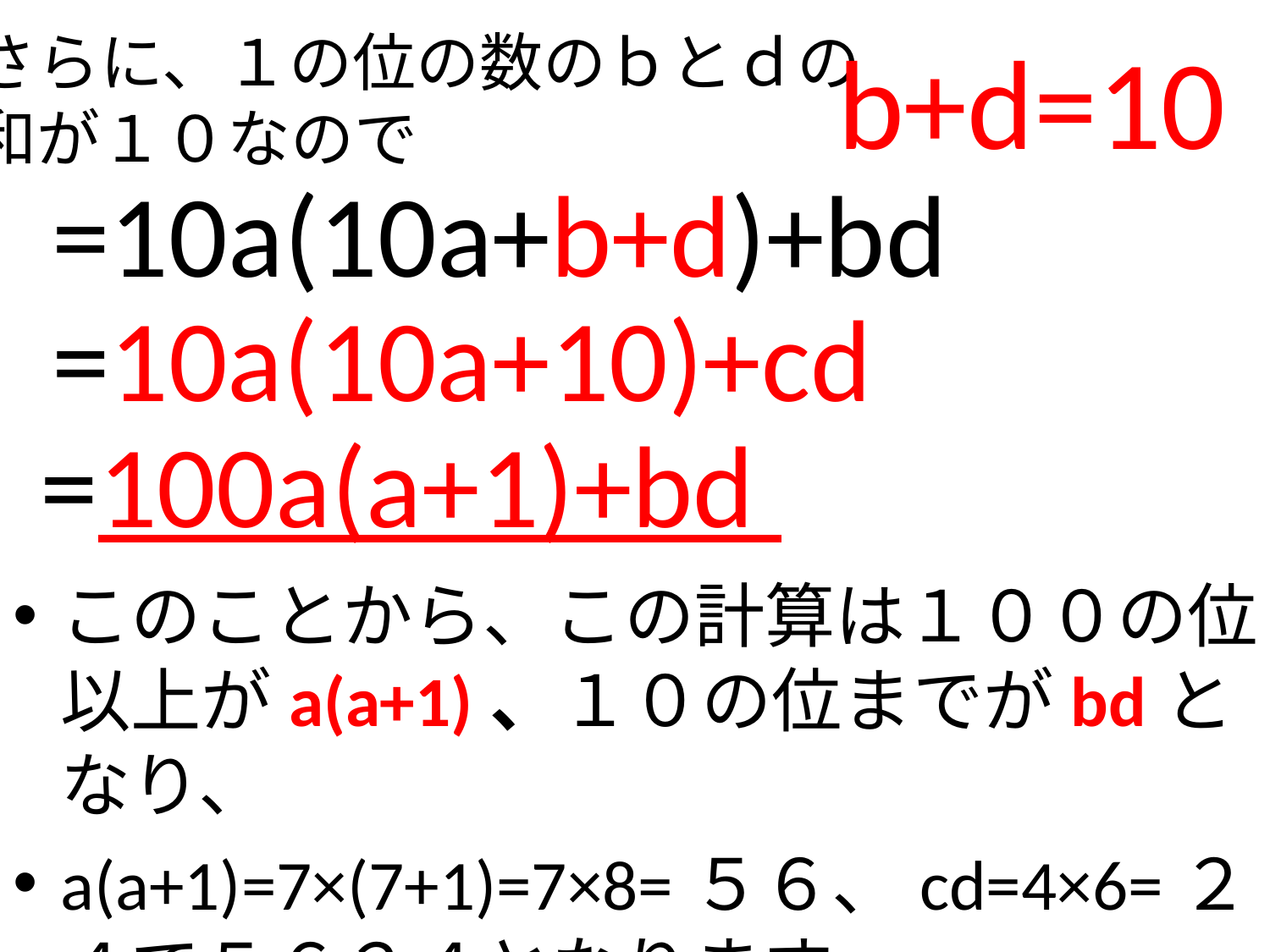

さらに、１の位の数のｂとｄの
和が１０なので
b+d=10
=10a(10a+b+d)+bd
=10a(10a+10)+cd
# =100a(a+1)+bd
このことから、この計算は１００の位以上がa(a+1)、１０の位までがbdとなり、
a(a+1)=7×(7+1)=7×8=５６、cd=4×6=２４で５６２４となります。